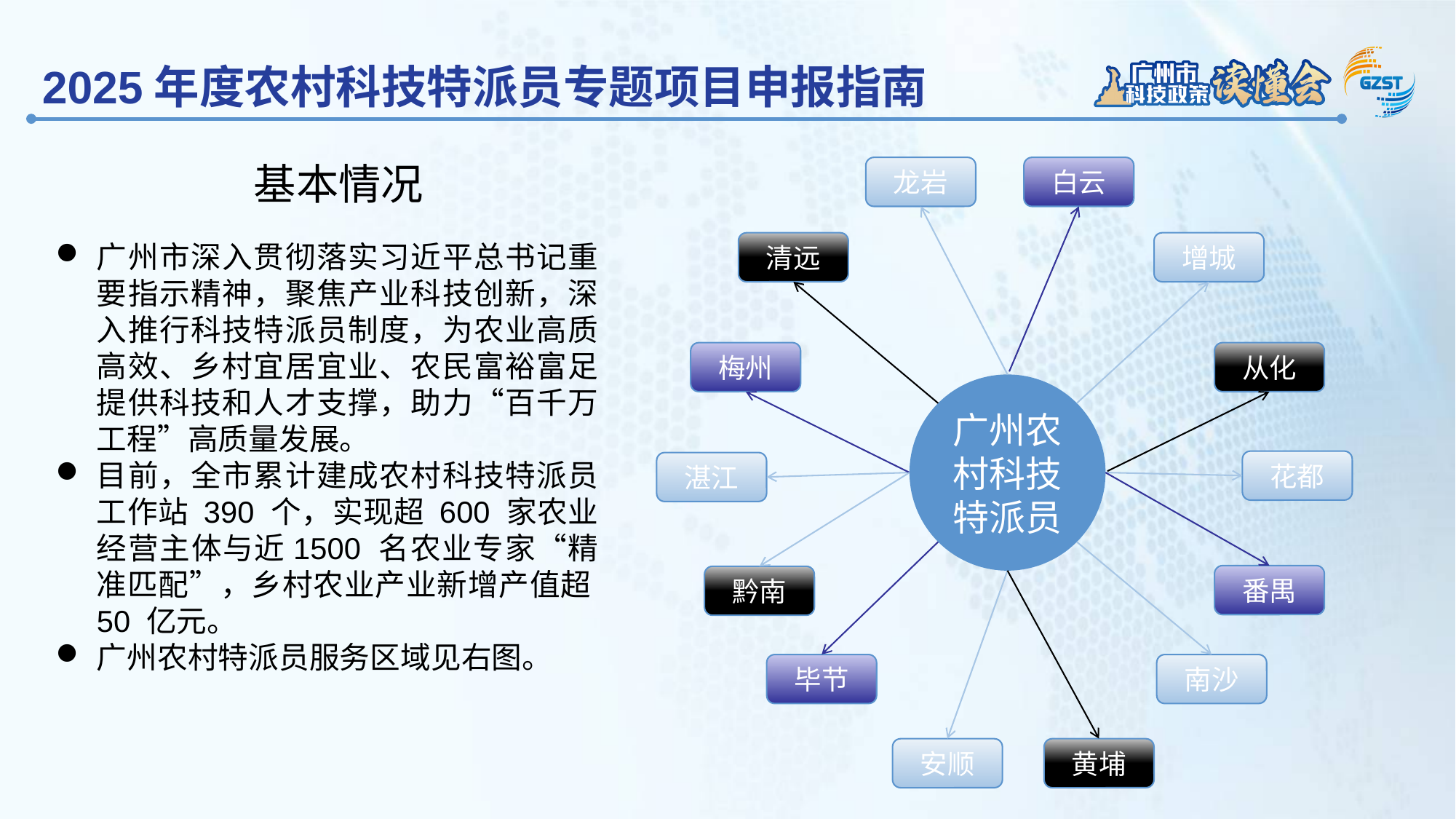

2025年度农村科技特派员专题项目申报指南
基本情况
龙岩
白云
广州市深入贯彻落实习近平总书记重要指示精神，聚焦产业科技创新，深入推行科技特派员制度，为农业高质高效、乡村宜居宜业、农民富裕富足提供科技和人才支撑，助力“百千万工程”高质量发展。
目前，全市累计建成农村科技特派员工作站 390 个，实现超 600 家农业经营主体与近1500 名农业专家“精准匹配”，乡村农业产业新增产值超50 亿元。
广州农村特派员服务区域见右图。
清远
增城
梅州
从化
广州农村科技特派员
花都
湛江
番禺
黔南
毕节
南沙
安顺
黄埔